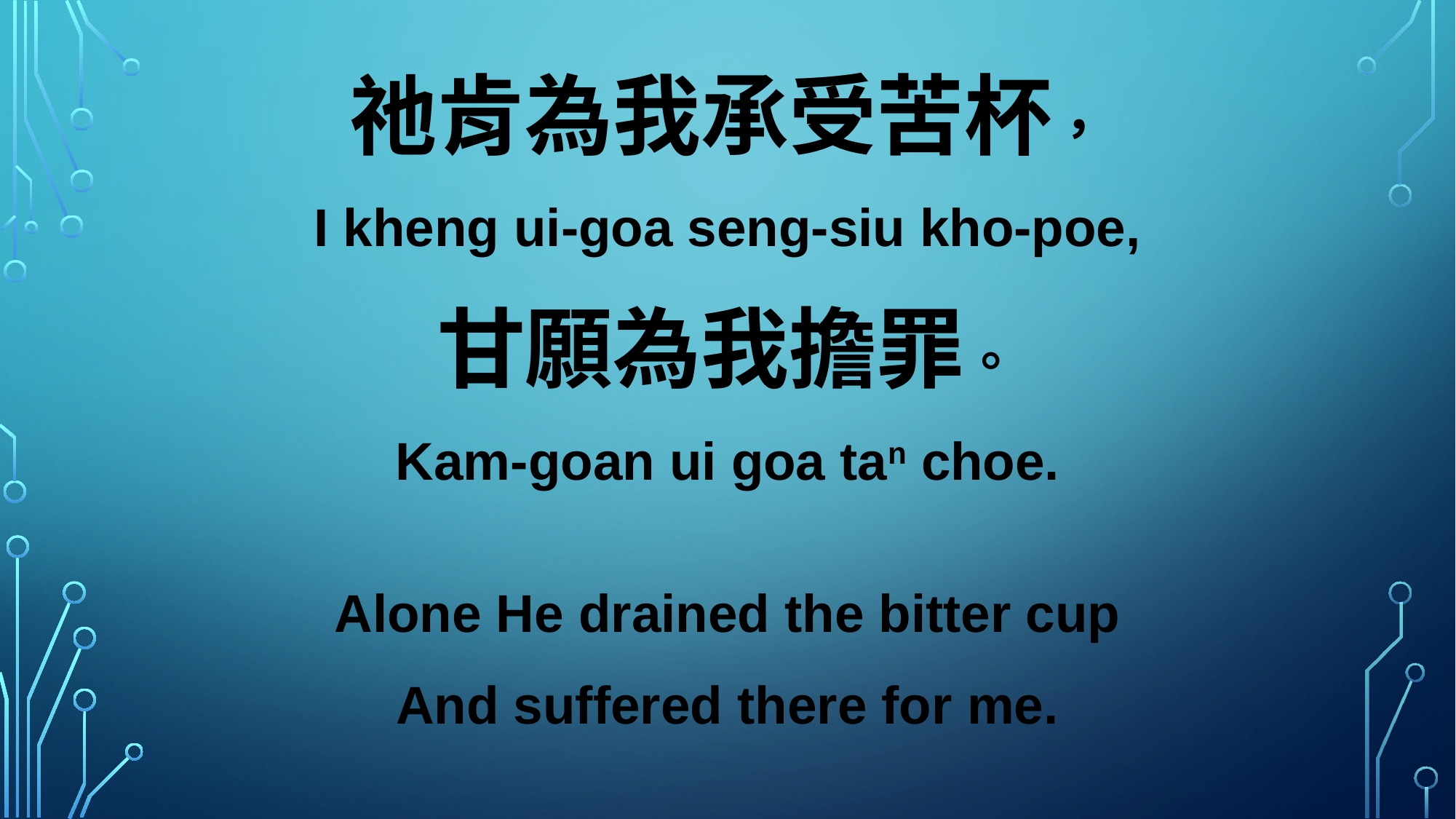

祂肯為我承受苦杯，
I kheng ui-goa seng-siu kho-poe,
甘願為我擔罪。
Kam-goan ui goa tan choe.

Alone He drained the bitter cup
And suffered there for me.